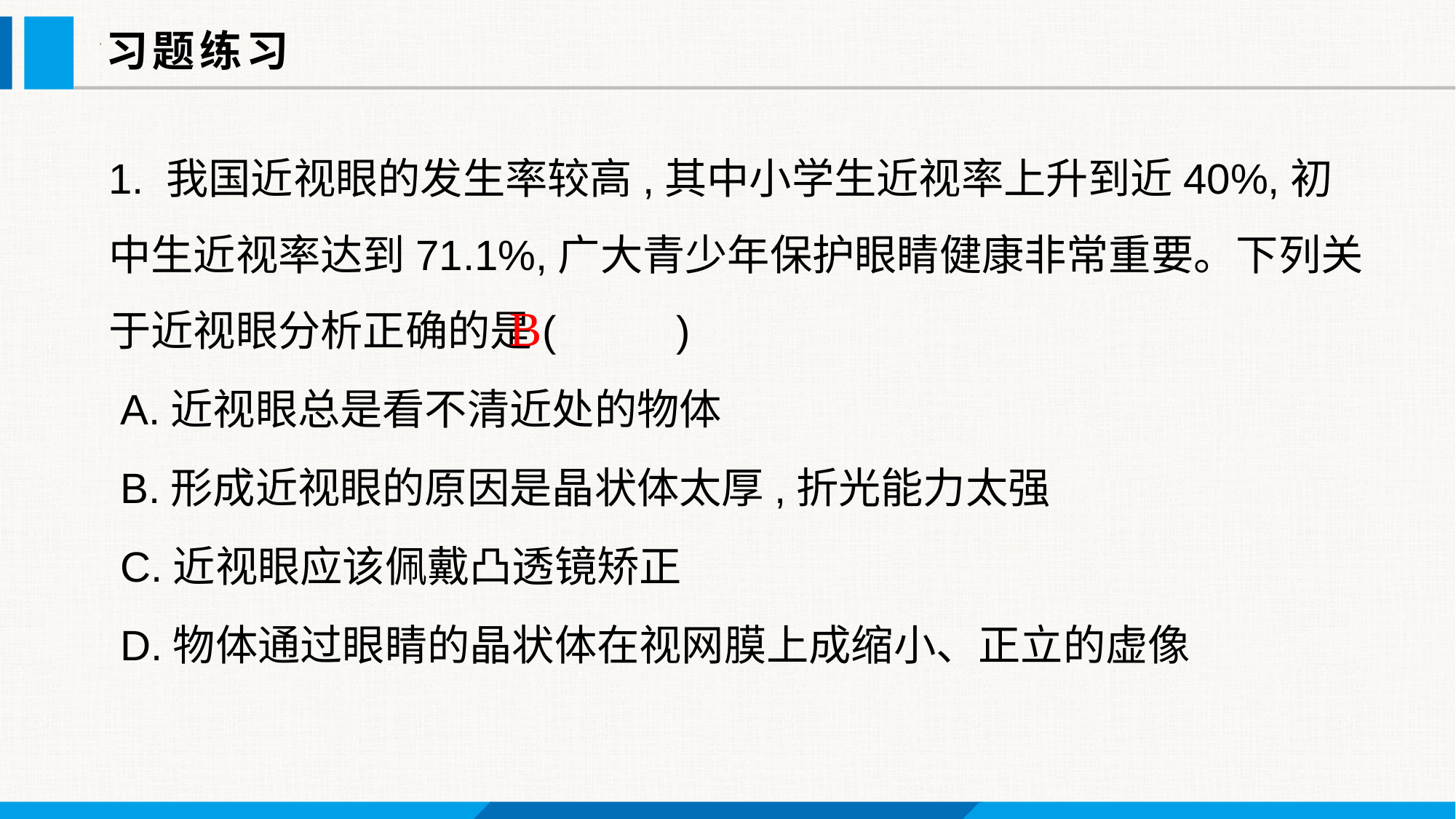

习题练习
1. 我国近视眼的发生率较高,其中小学生近视率上升到近40%,初中生近视率达到71.1%,广大青少年保护眼睛健康非常重要。下列关于近视眼分析正确的是(　      )
 A.近视眼总是看不清近处的物体
 B.形成近视眼的原因是晶状体太厚,折光能力太强
 C.近视眼应该佩戴凸透镜矫正
 D.物体通过眼睛的晶状体在视网膜上成缩小、正立的虚像
B